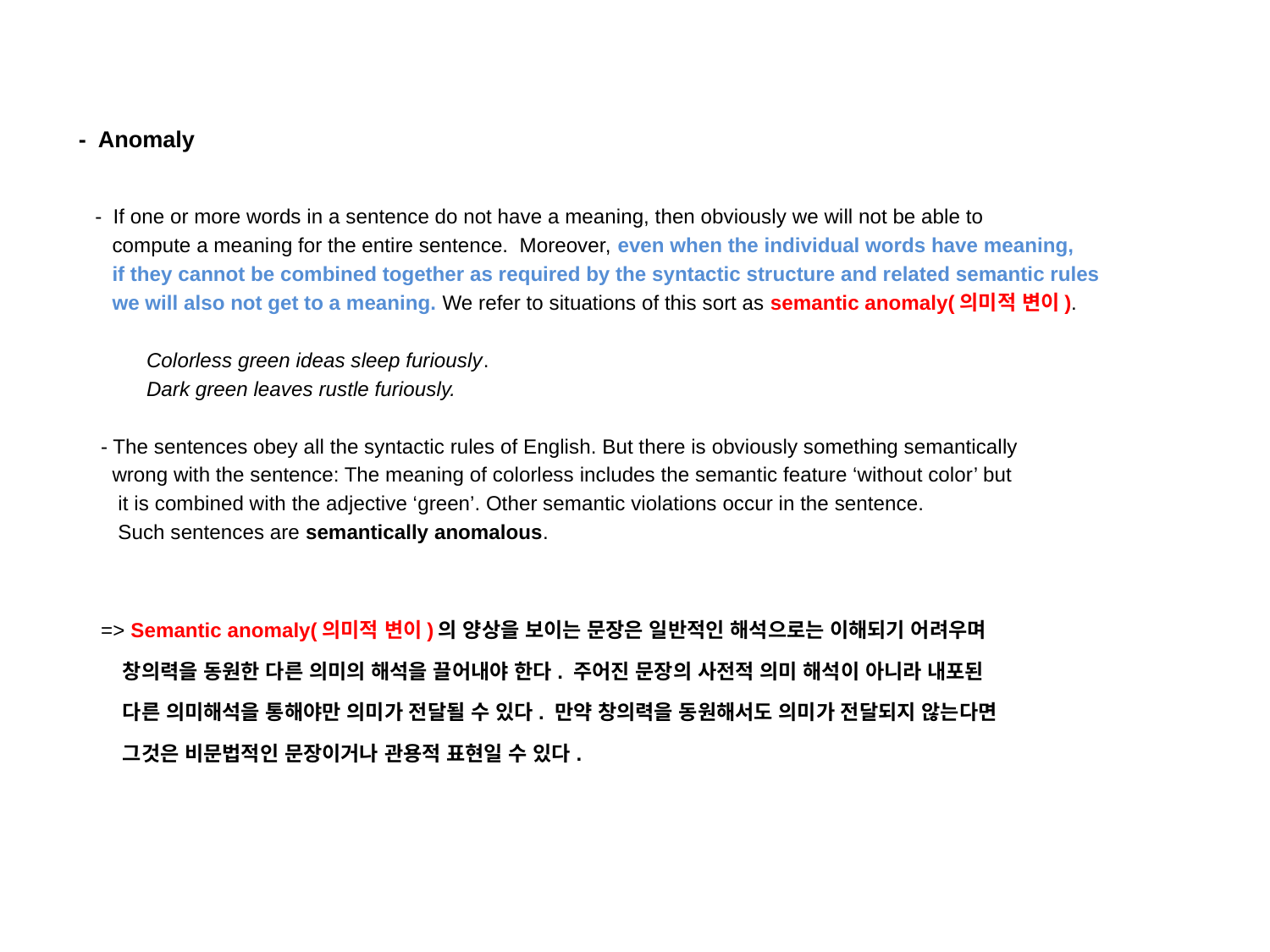

# -  Anomaly

    -  If one or more words in a sentence do not have a meaning, then obviously we will not be able to
       compute a meaning for the entire sentence.  Moreover, even when the individual words have meaning,
       if they cannot be combined together as required by the syntactic structure and related semantic rules
       we will also not get to a meaning. We refer to situations of this sort as semantic anomaly(의미적 변이).

             Colorless green ideas sleep furiously.
             Dark green leaves rustle furiously.

     - The sentences obey all the syntactic rules of English. But there is obviously something semantically
       wrong with the sentence: The meaning of colorless includes the semantic feature ‘without color’ but
        it is combined with the adjective ‘green’. Other semantic violations occur in the sentence.
        Such sentences are semantically anomalous.

     => Semantic anomaly(의미적 변이)의 양상을 보이는 문장은 일반적인 해석으로는 이해되기 어려우며
        창의력을 동원한 다른 의미의 해석을 끌어내야 한다. 주어진 문장의 사전적 의미 해석이 아니라 내포된
        다른 의미해석을 통해야만 의미가 전달될 수 있다. 만약 창의력을 동원해서도 의미가 전달되지 않는다면
        그것은 비문법적인 문장이거나 관용적 표현일 수 있다.